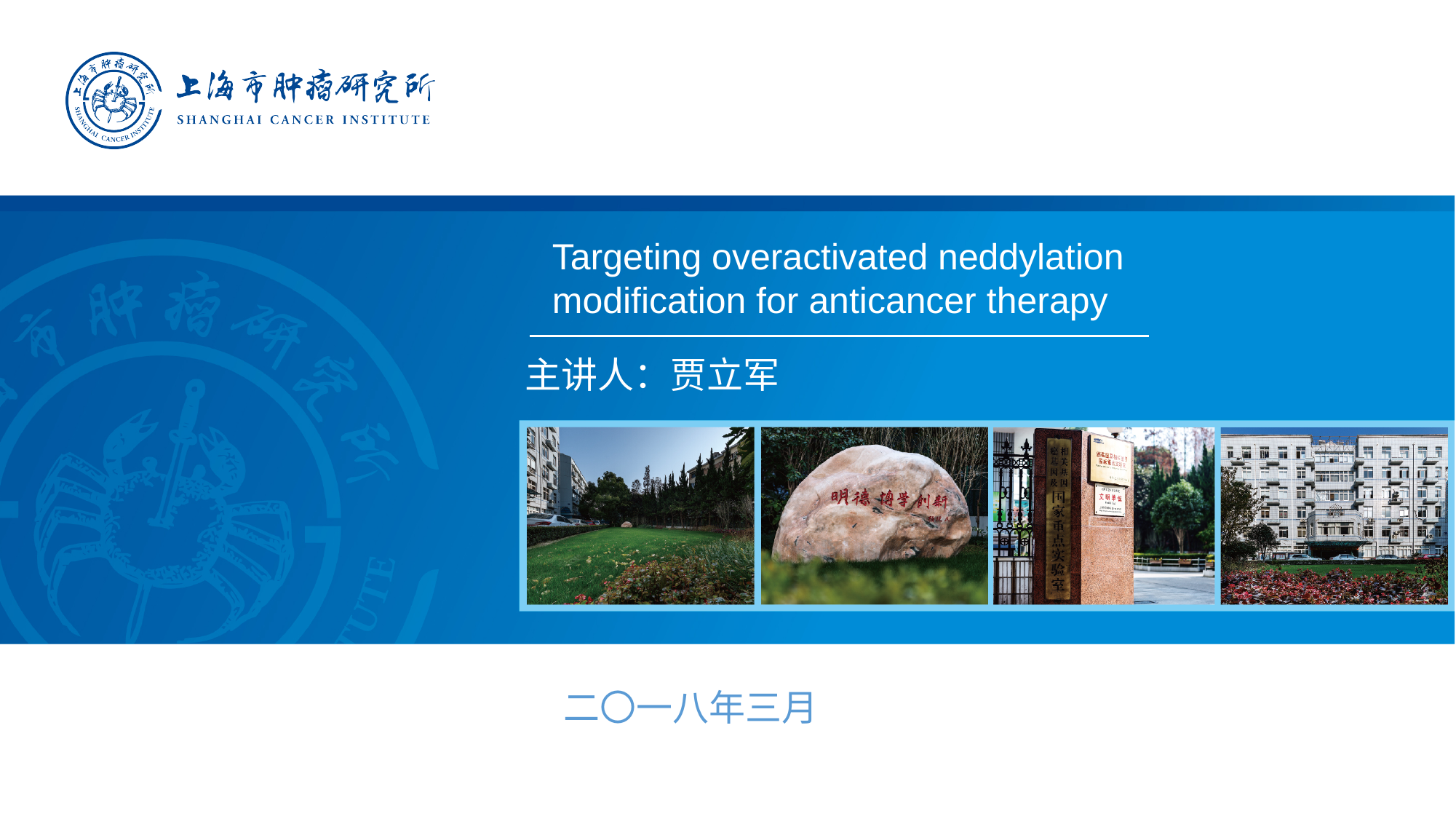

Targeting overactivated neddylation
modification for anticancer therapy
主讲人：贾立军
二〇一八年三月